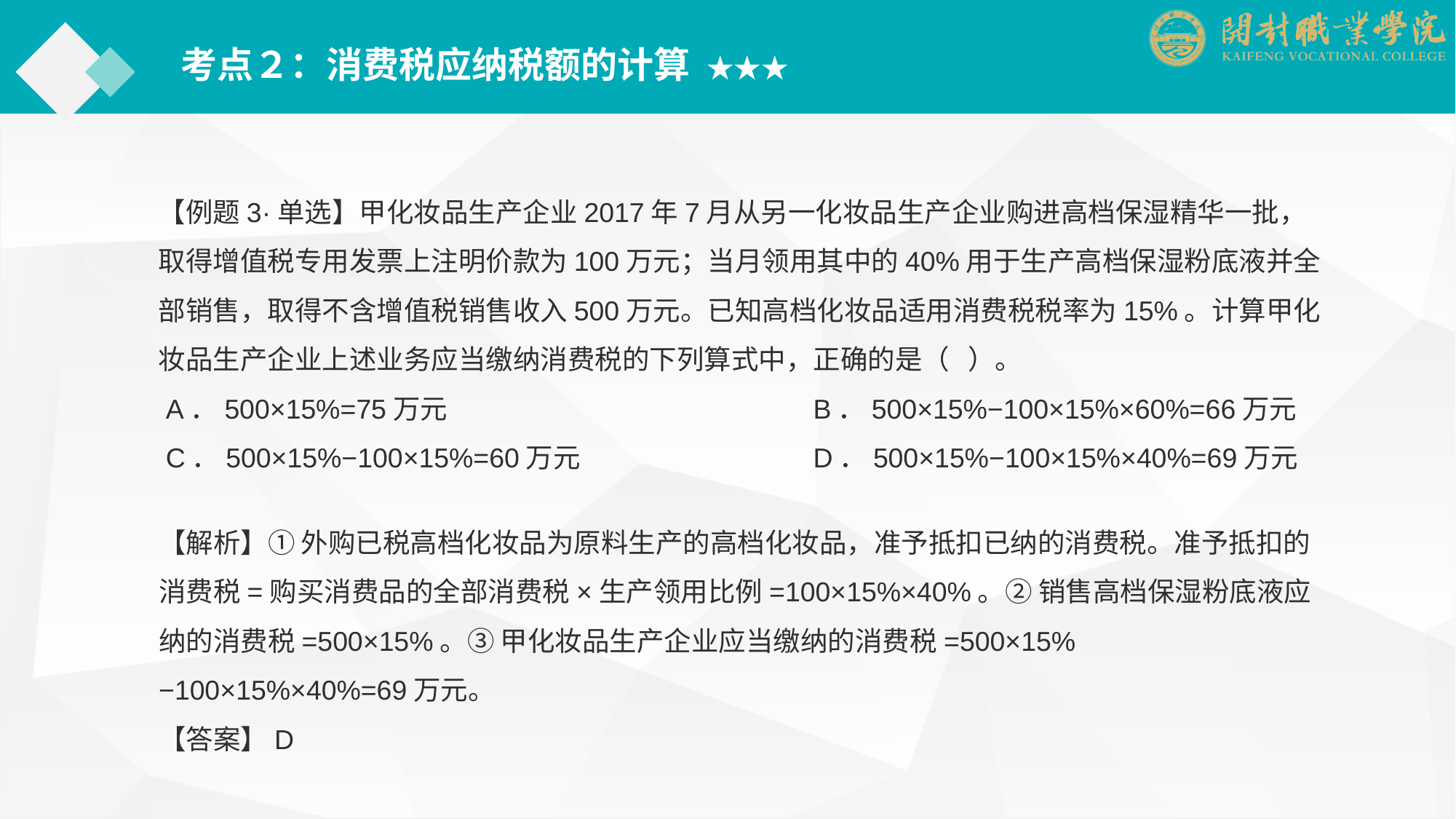

考点２：消费税应纳税额的计算  ★★★
【例题3·单选】甲化妆品生产企业2017年7月从另一化妆品生产企业购进高档保湿精华一批，取得增值税专用发票上注明价款为100万元；当月领用其中的40%用于生产高档保湿粉底液并全部销售，取得不含增值税销售收入500万元。已知高档化妆品适用消费税税率为15%。计算甲化妆品生产企业上述业务应当缴纳消费税的下列算式中，正确的是（   ）。
 A．500×15%=75万元				B．500×15%−100×15%×60%=66万元
 C．500×15%−100×15%=60万元			D．500×15%−100×15%×40%=69万元
【解析】① 外购已税高档化妆品为原料生产的高档化妆品，准予抵扣已纳的消费税。准予抵扣的消费税=购买消费品的全部消费税×生产领用比例=100×15%×40%。② 销售高档保湿粉底液应纳的消费税=500×15%。③ 甲化妆品生产企业应当缴纳的消费税=500×15%−100×15%×40%=69万元。
【答案】D